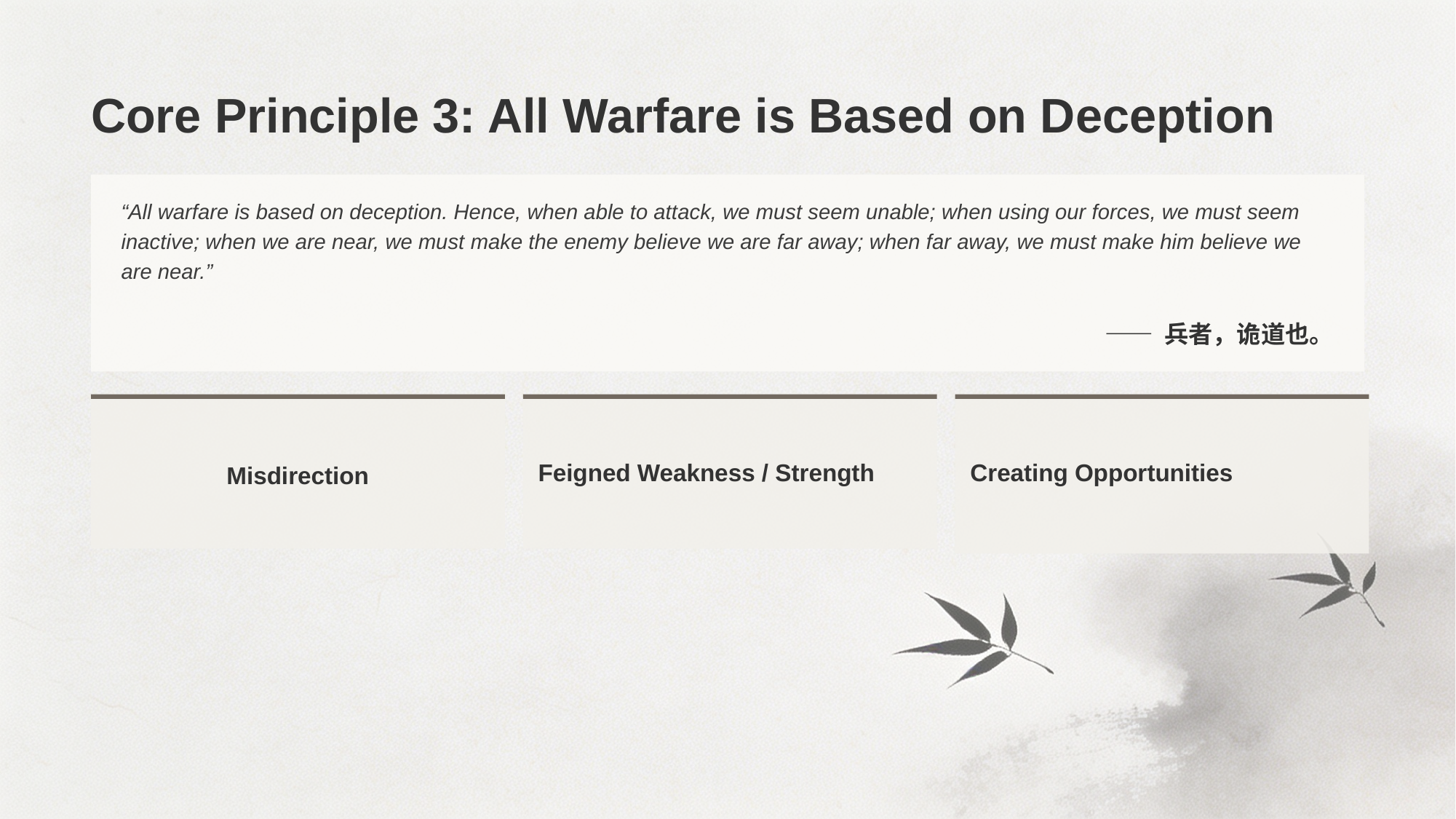

Core Principle 3: All Warfare is Based on Deception

“All warfare is based on deception. Hence, when able to attack, we must seem unable; when using our forces, we must seem inactive; when we are near, we must make the enemy believe we are far away; when far away, we must make him believe we are near.”
—— 兵者，诡道也。

Feigned Weakness / Strength
Creating Opportunities
Misdirection